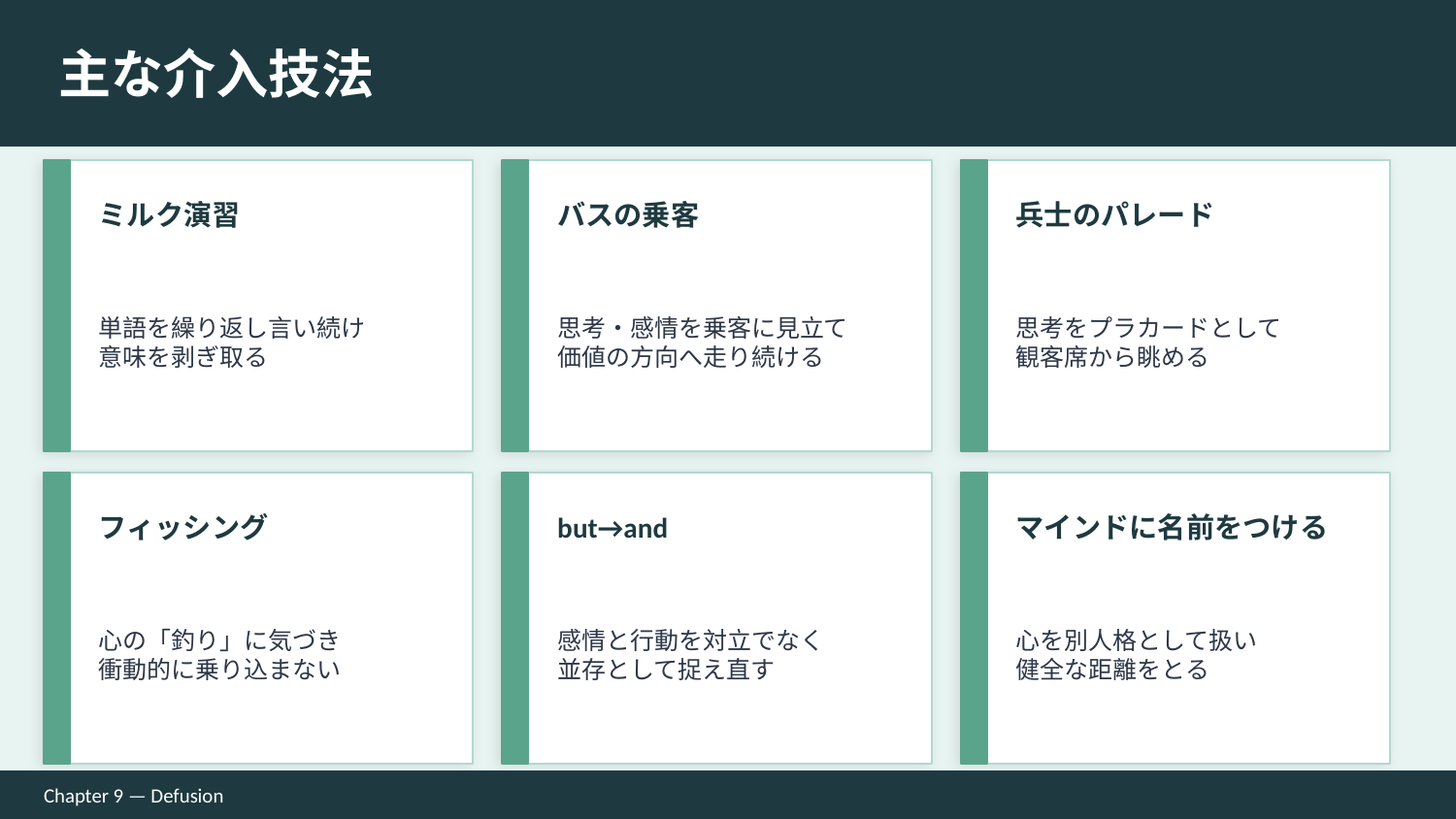

主な介入技法

ミルク演習
バスの乗客
兵士のパレード
単語を繰り返し言い続け
意味を剥ぎ取る
思考・感情を乗客に見立て
価値の方向へ走り続ける
思考をプラカードとして
観客席から眺める

フィッシング
but→and
マインドに名前をつける
心の「釣り」に気づき
衝動的に乗り込まない
感情と行動を対立でなく
並存として捉え直す
心を別人格として扱い
健全な距離をとる

Chapter 9 — Defusion